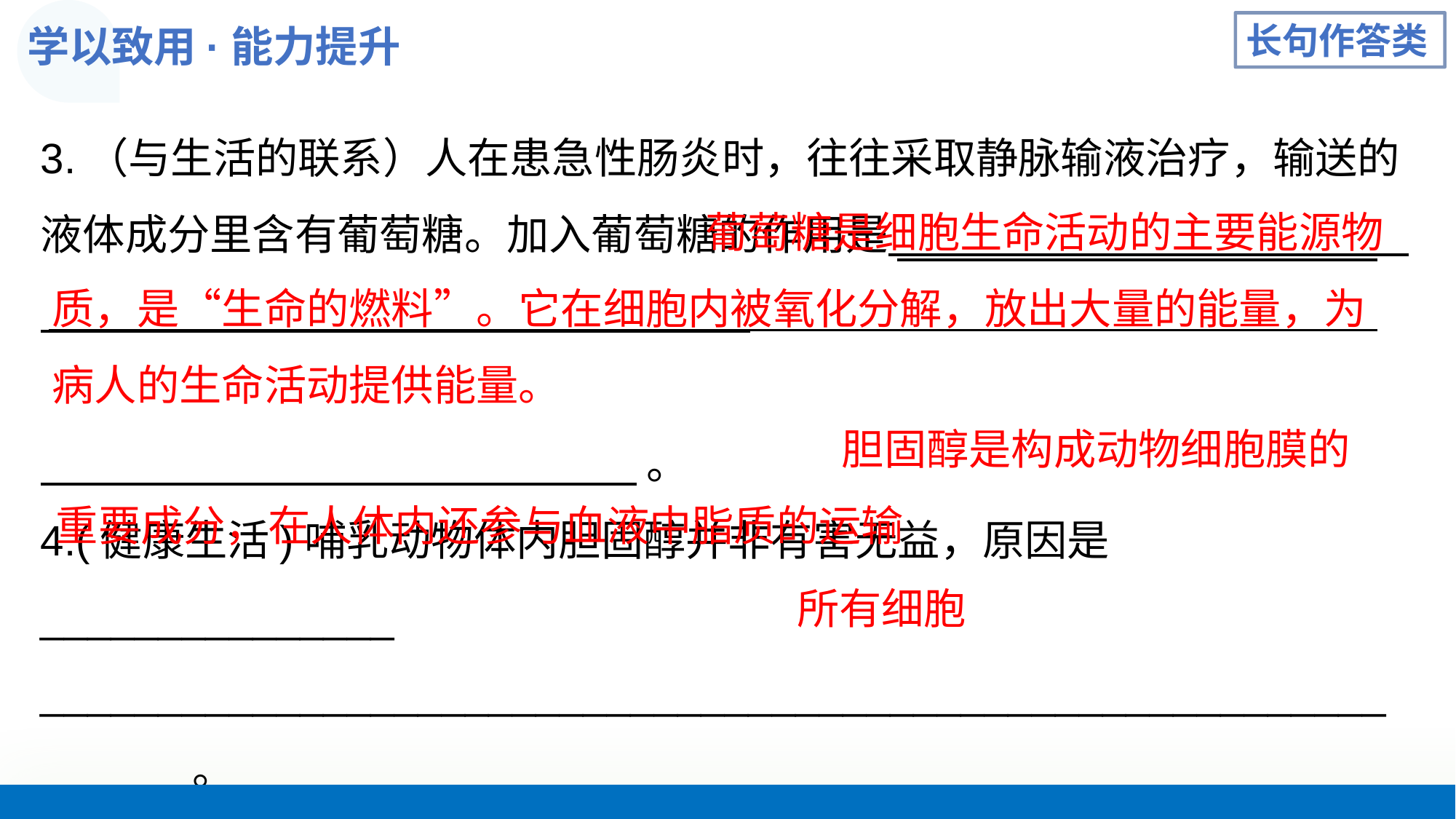

学以致用·能力提升
长句作答类
3.（与生活的联系）人在患急性肠炎时，往往采取静脉输液治疗，输送的液体成分里含有葡萄糖。加入葡萄糖的作用是

                                                               。
4.(健康生活)哺乳动物体内胆固醇并非有害无益，原因是_______________
_______________________________________________________________。
5.(源于必修1 P27“练习与应用”)磷脂是               (填“真核细胞”
“原核细胞”或“所有细胞”)必不可少的脂质。
                                                                    葡萄糖是细胞生命活动的主要能源物质，是“生命的燃料”。它在细胞内被氧化分解，放出大量的能量，为病人的生命活动提供能量。
                                                                                  胆固醇是构成动物细胞膜的重要成分，在人体内还参与血液中脂质的运输
所有细胞